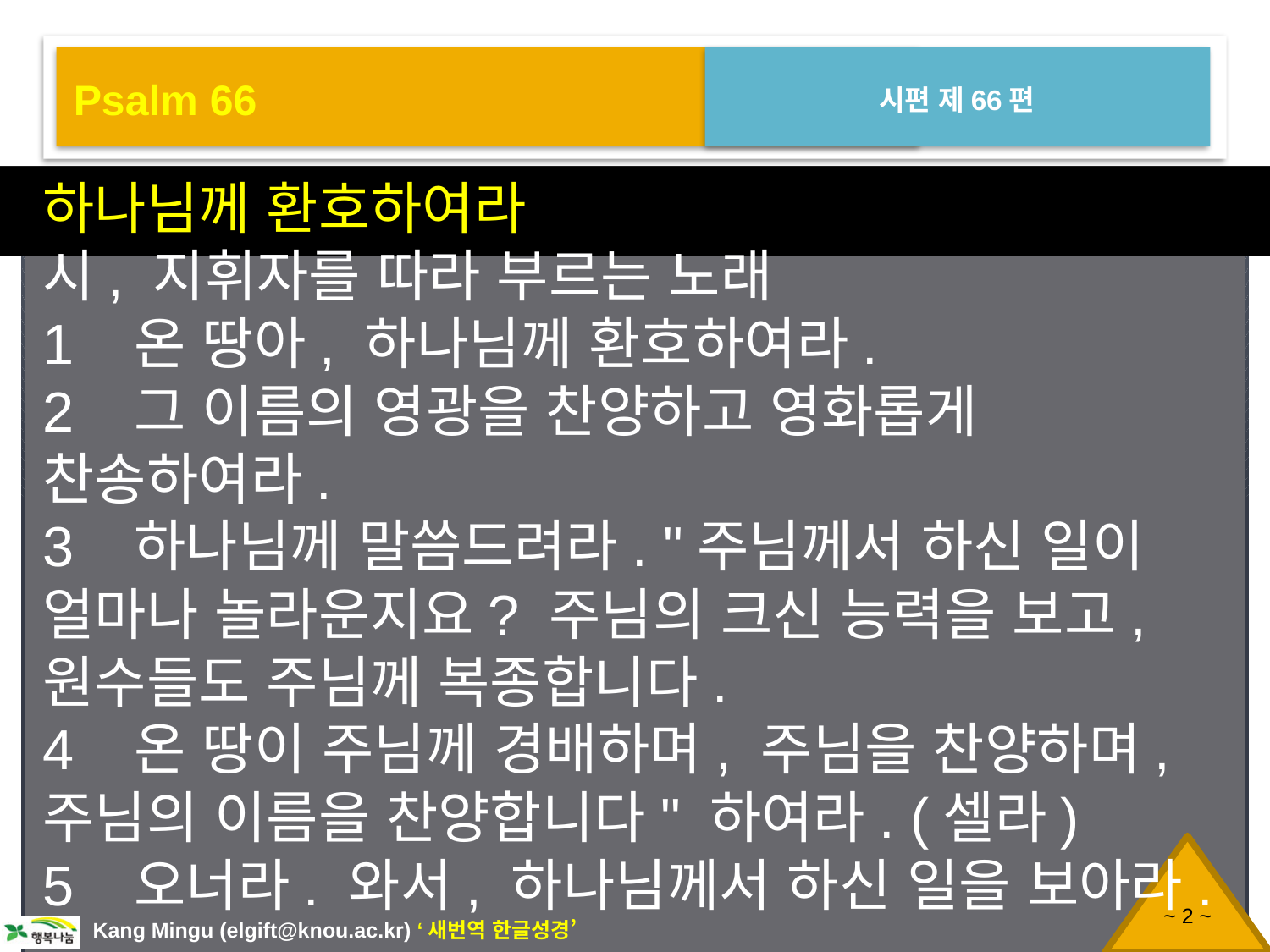

Psalm 66
시편 제66편
하나님께 환호하여라
시, 지휘자를 따라 부르는 노래
1   온 땅아, 하나님께 환호하여라.
2   그 이름의 영광을 찬양하고 영화롭게 찬송하여라.
3   하나님께 말씀드려라. "주님께서 하신 일이 얼마나 놀라운지요? 주님의 크신 능력을 보고, 원수들도 주님께 복종합니다.
4   온 땅이 주님께 경배하며, 주님을 찬양하며, 주님의 이름을 찬양합니다" 하여라. (셀라)
5   오너라. 와서, 하나님께서 하신 일을 보아라.